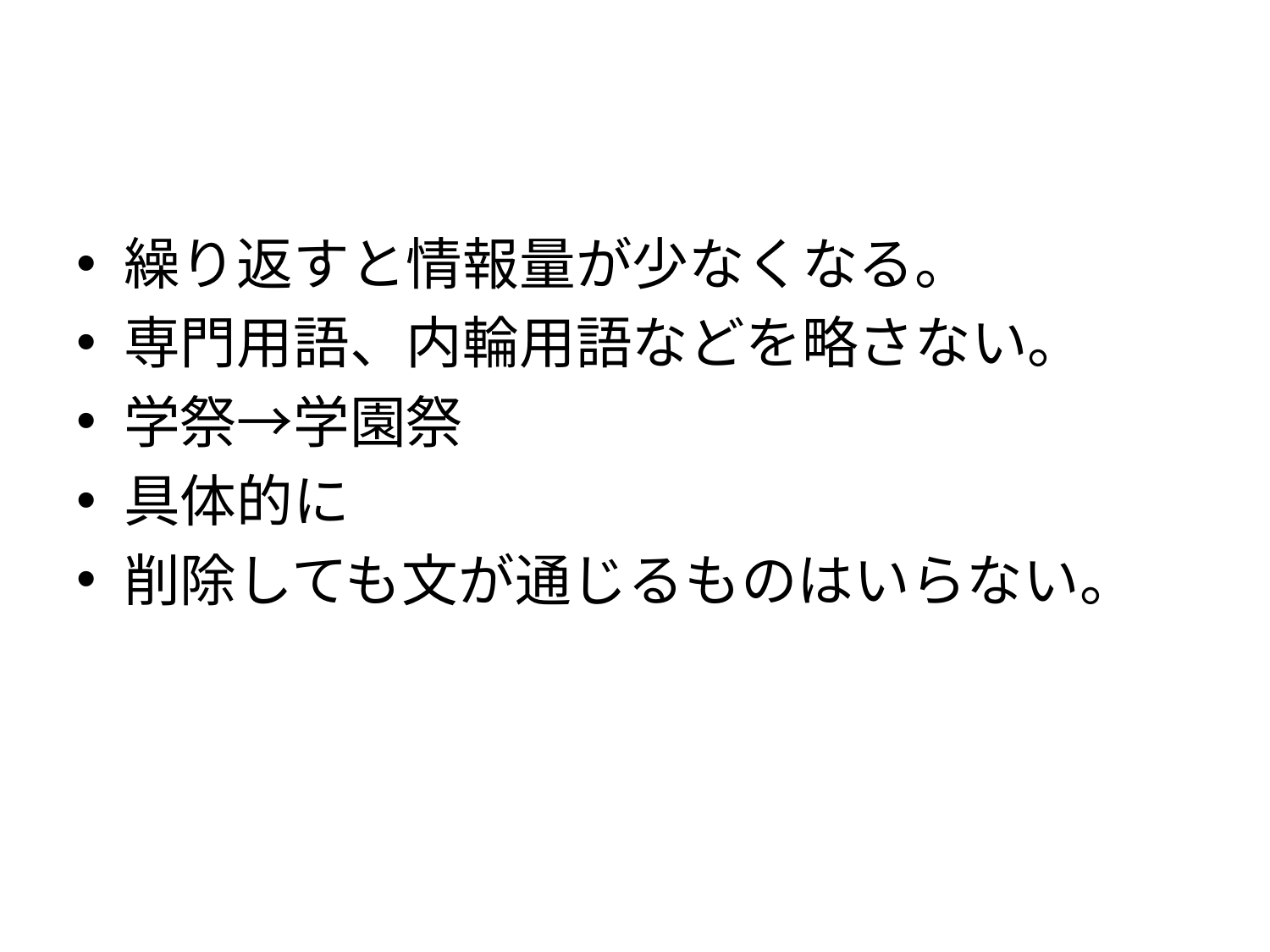

#
繰り返すと情報量が少なくなる。
専門用語、内輪用語などを略さない。
学祭→学園祭
具体的に
削除しても文が通じるものはいらない。